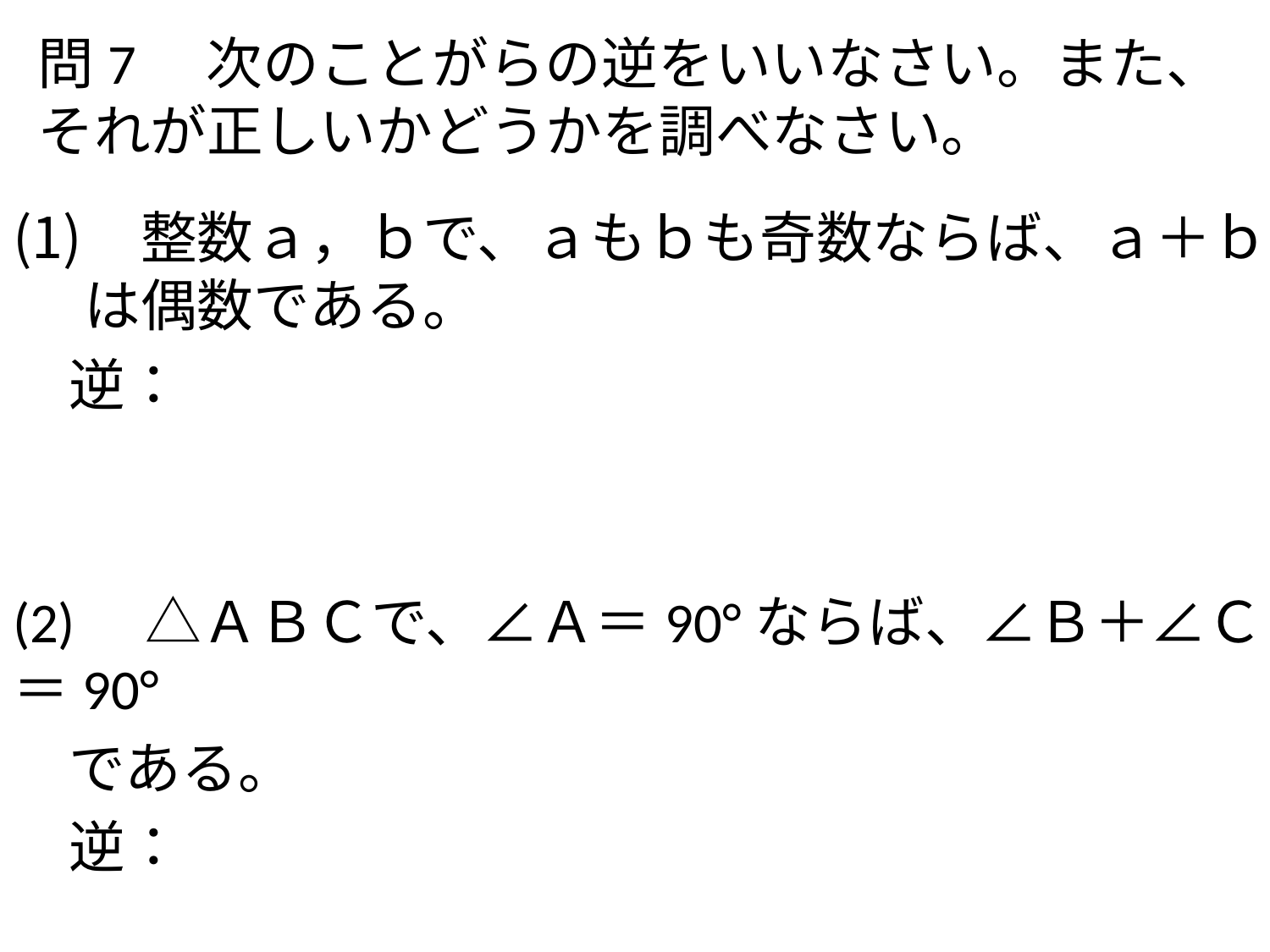

# 問7　次のことがらの逆をいいなさい。また、それが正しいかどうかを調べなさい。
　整数ａ，ｂで、ａもｂも奇数ならば、ａ＋ｂは偶数である。
　逆：

(2)　△ＡＢＣで、∠Ａ＝90°ならば、∠Ｂ＋∠Ｃ＝90°
　である。
　逆：